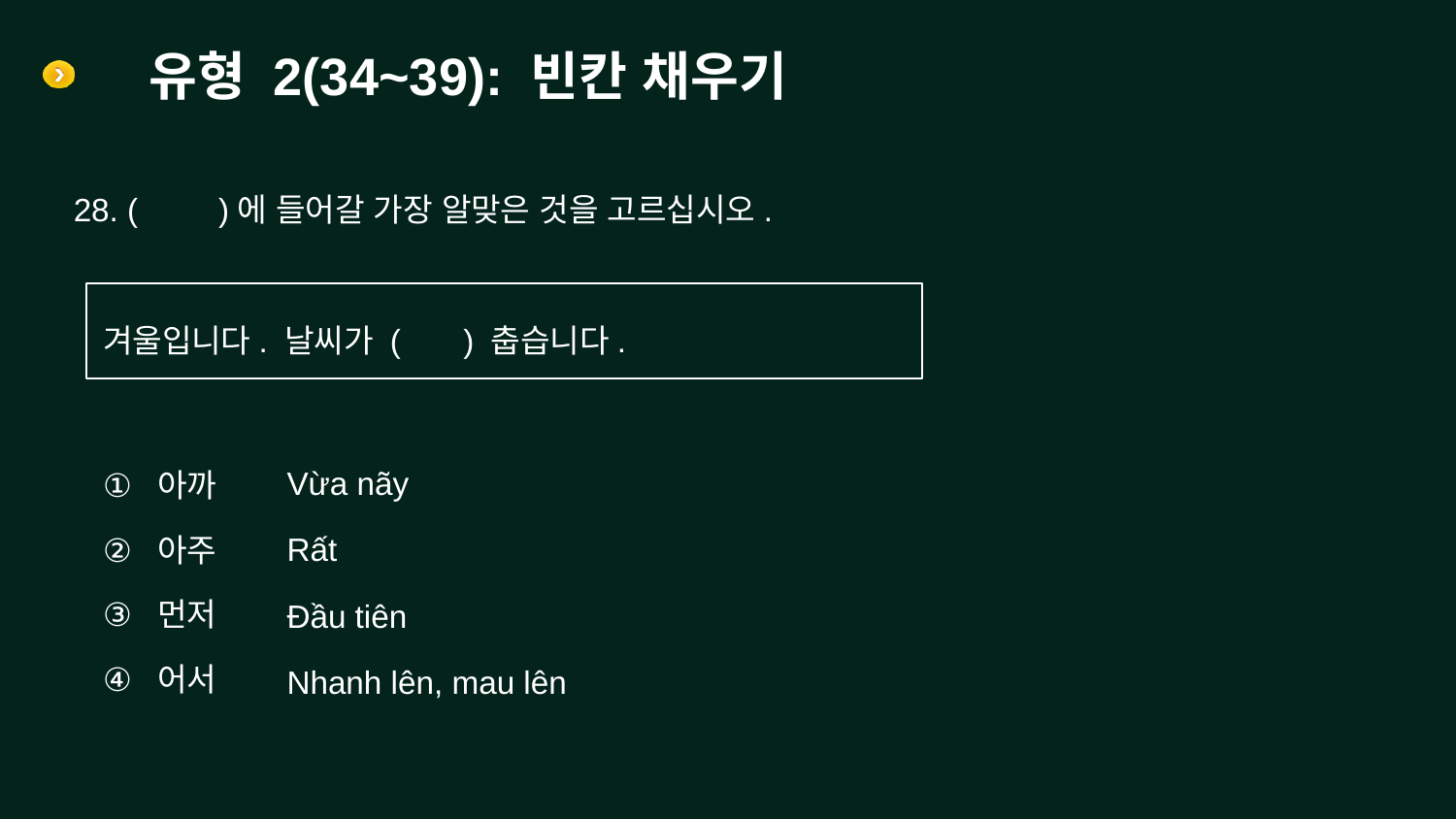

# 유형 2(34~39): 빈칸 채우기
28. (         )에 들어갈 가장 알맞은 것을 고르십시오.
겨울입니다. 날씨가 (       ) 춥습니다.
아까
아주
먼저
어서
Vừa nãy
Rất
Đầu tiên
Nhanh lên, mau lên